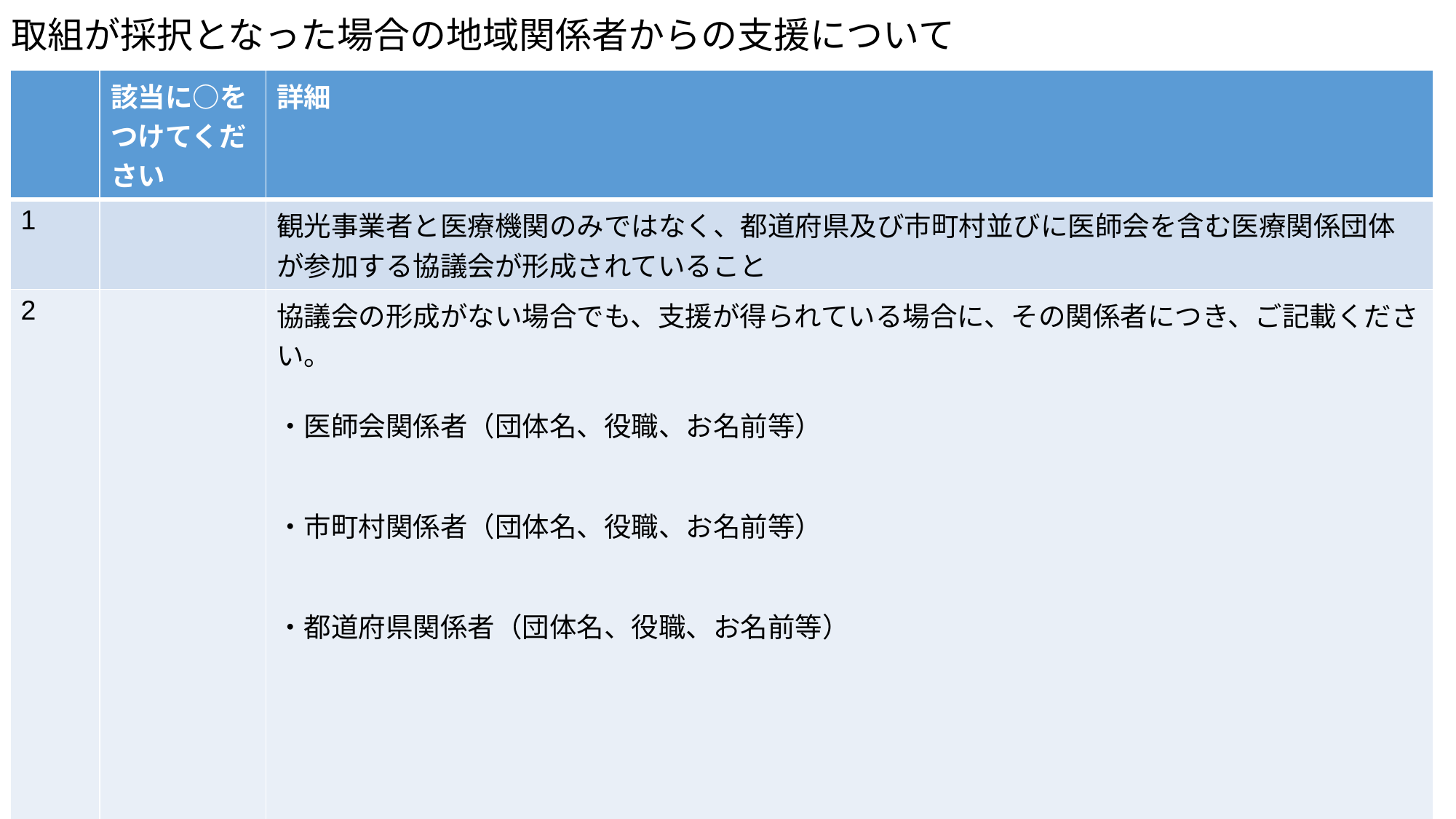

取組が採択となった場合の地域関係者からの支援について
|  | 該当に○をつけてください | 詳細 |
| --- | --- | --- |
| 1 |  | 観光事業者と医療機関のみではなく、都道府県及び市町村並びに医師会を含む医療関係団体が参加する協議会が形成されていること |
| 2 |  | 協議会の形成がない場合でも、支援が得られている場合に、その関係者につき、ご記載ください。 ・医師会関係者（団体名、役職、お名前等） ・市町村関係者（団体名、役職、お名前等） ・都道府県関係者（団体名、役職、お名前等） |